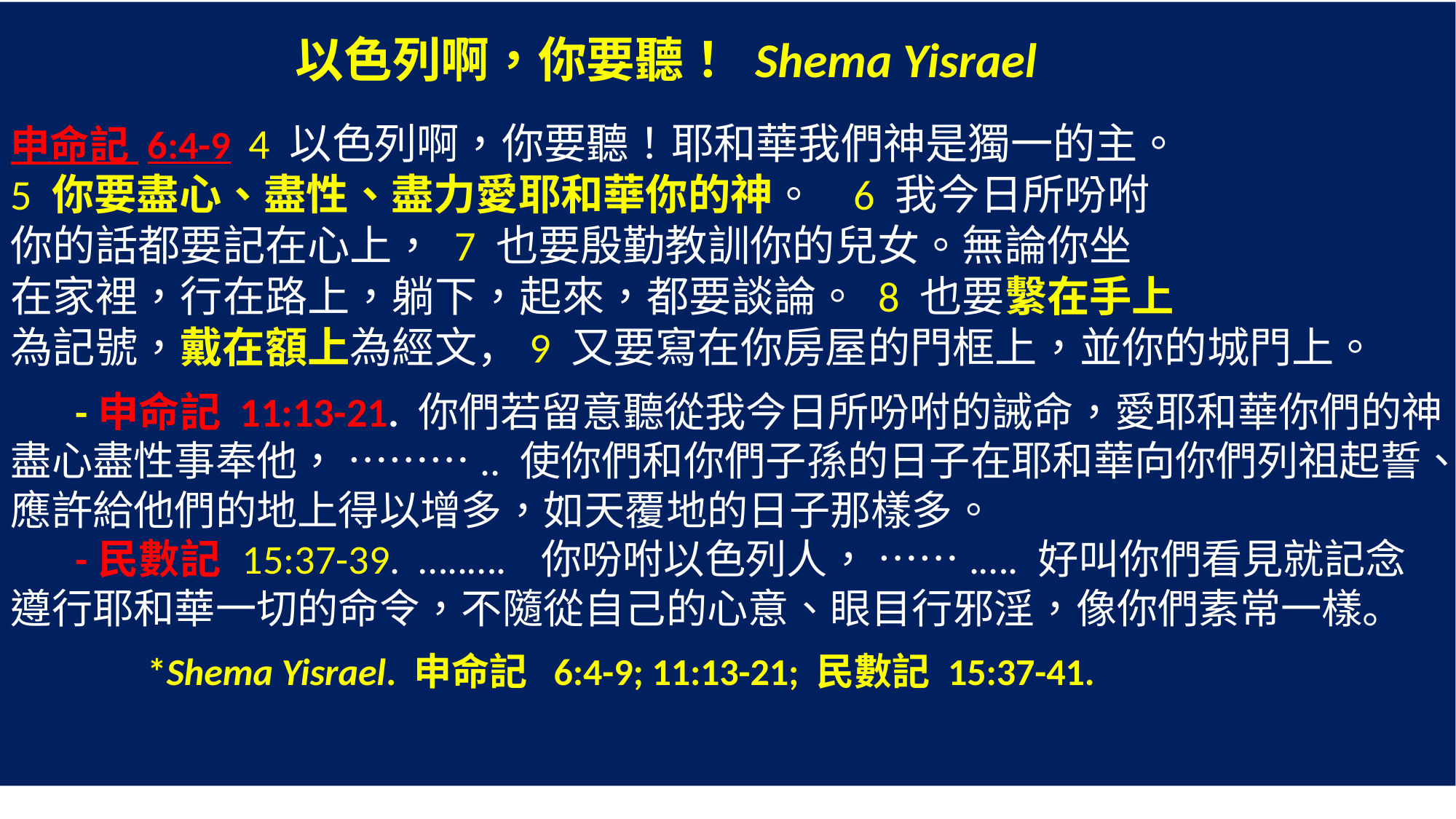

以色列啊，你要聽！ Shema Yisrael

申命記 6:4-9  4 以色列啊，你要聽！耶和華我們神是獨一的主。
5 你要盡心、盡性、盡力愛耶和華你的神。   6 我今日所吩咐
你的話都要記在心上， 7 也要殷勤教訓你的兒女。無論你坐
在家裡，行在路上，躺下，起來，都要談論。 8 也要繫在手上
為記號，戴在額上為經文，9 又要寫在你房屋的門框上，並你的城門上。

       -申命記 11:13-21. 你們若留意聽從我今日所吩咐的誡命，愛耶和華你們的神，盡心盡性事奉他， ……….. 使你們和你們子孫的日子在耶和華向你們列祖起誓、應許給他們的地上得以增多，如天覆地的日子那樣多。
       -民數記 15:37-39.  …..…. 你吩咐以色列人， …….…. 好叫你們看見就記念遵行耶和華一切的命令，不隨從自己的心意、眼目行邪淫，像你們素常一樣。

                *Shema Yisrael. 申命記  6:4-9; 11:13-21; 民數記 15:37-41.